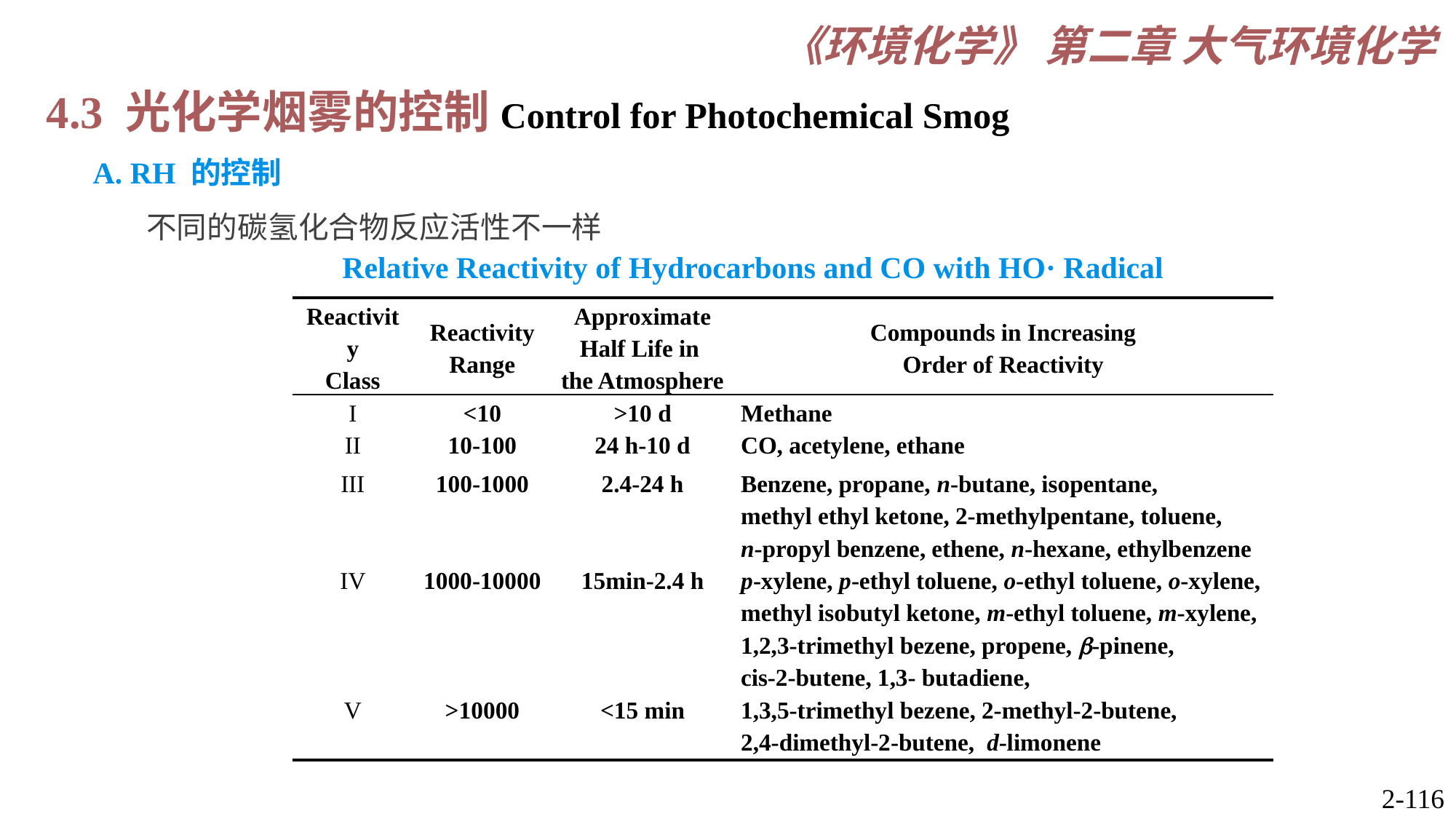

4.3 光化学烟雾的控制Control for Photochemical Smog
 A. RH 的控制
        不同的碳氢化合物反应活性不一样
Relative Reactivity of Hydrocarbons and CO with HO· Radical
| Reactivity Class | Reactivity Range | Approximate Half Life in the Atmosphere | Compounds in Increasing Order of Reactivity |
| --- | --- | --- | --- |
| I | <10 | >10 d | Methane |
| II | 10-100 | 24 h-10 d | CO, acetylene, ethane |
| III | 100-1000 | 2.4-24 h | Benzene, propane, n-butane, isopentane, methyl ethyl ketone, 2-methylpentane, toluene, n-propyl benzene, ethene, n-hexane, ethylbenzene |
| IV | 1000-10000 | 15min-2.4 h | p-xylene, p-ethyl toluene, o-ethyl toluene, o-xylene, methyl isobutyl ketone, m-ethyl toluene, m-xylene, 1,2,3-trimethyl bezene, propene, β-pinene, cis-2-butene, 1,3- butadiene, |
| V | >10000 | <15 min | 1,3,5-trimethyl bezene, 2-methyl-2-butene, 2,4-dimethyl-2-butene, d-limonene |
2-116